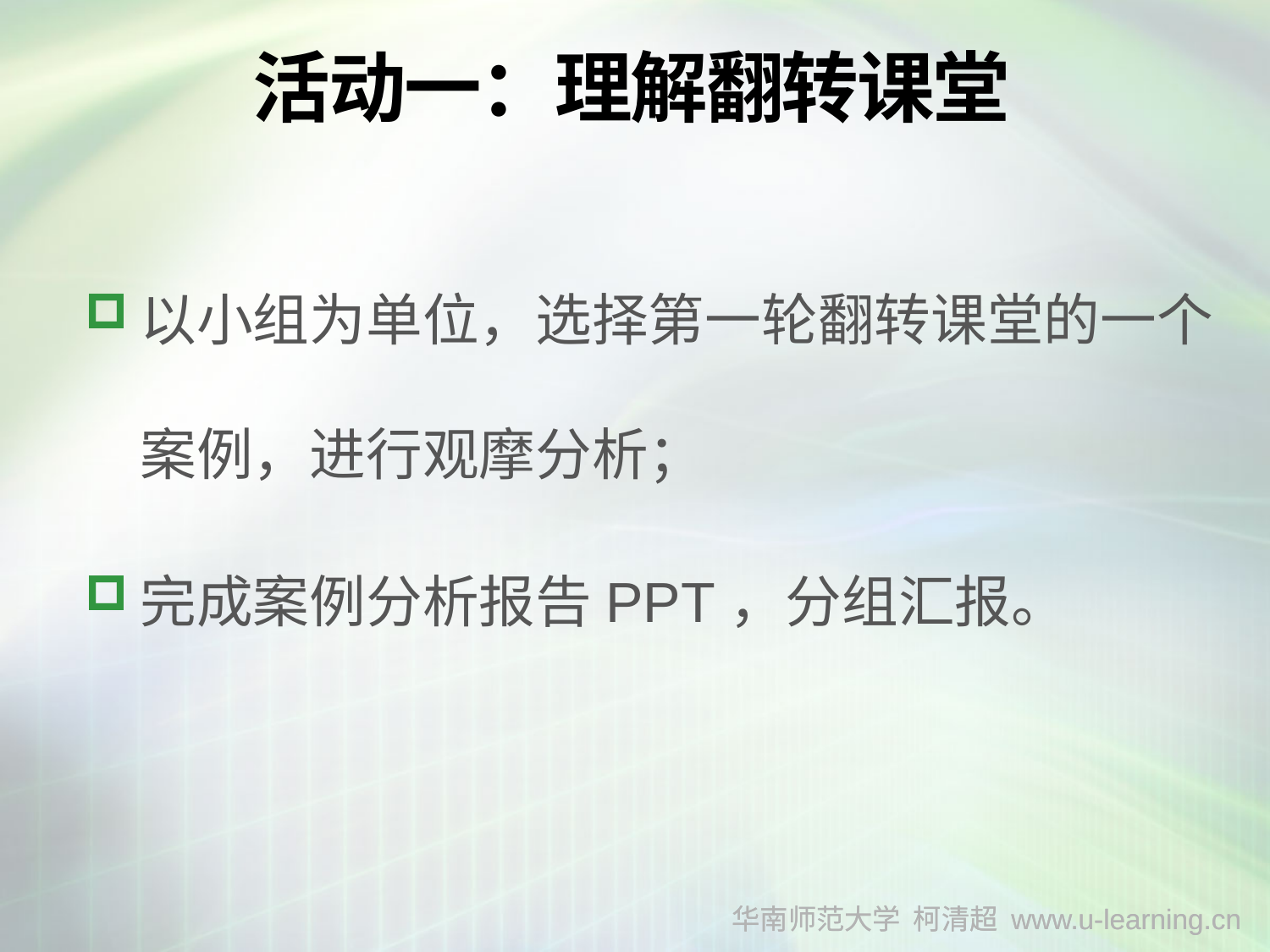

# 活动一：理解翻转课堂
以小组为单位，选择第一轮翻转课堂的一个案例，进行观摩分析；
完成案例分析报告PPT，分组汇报。